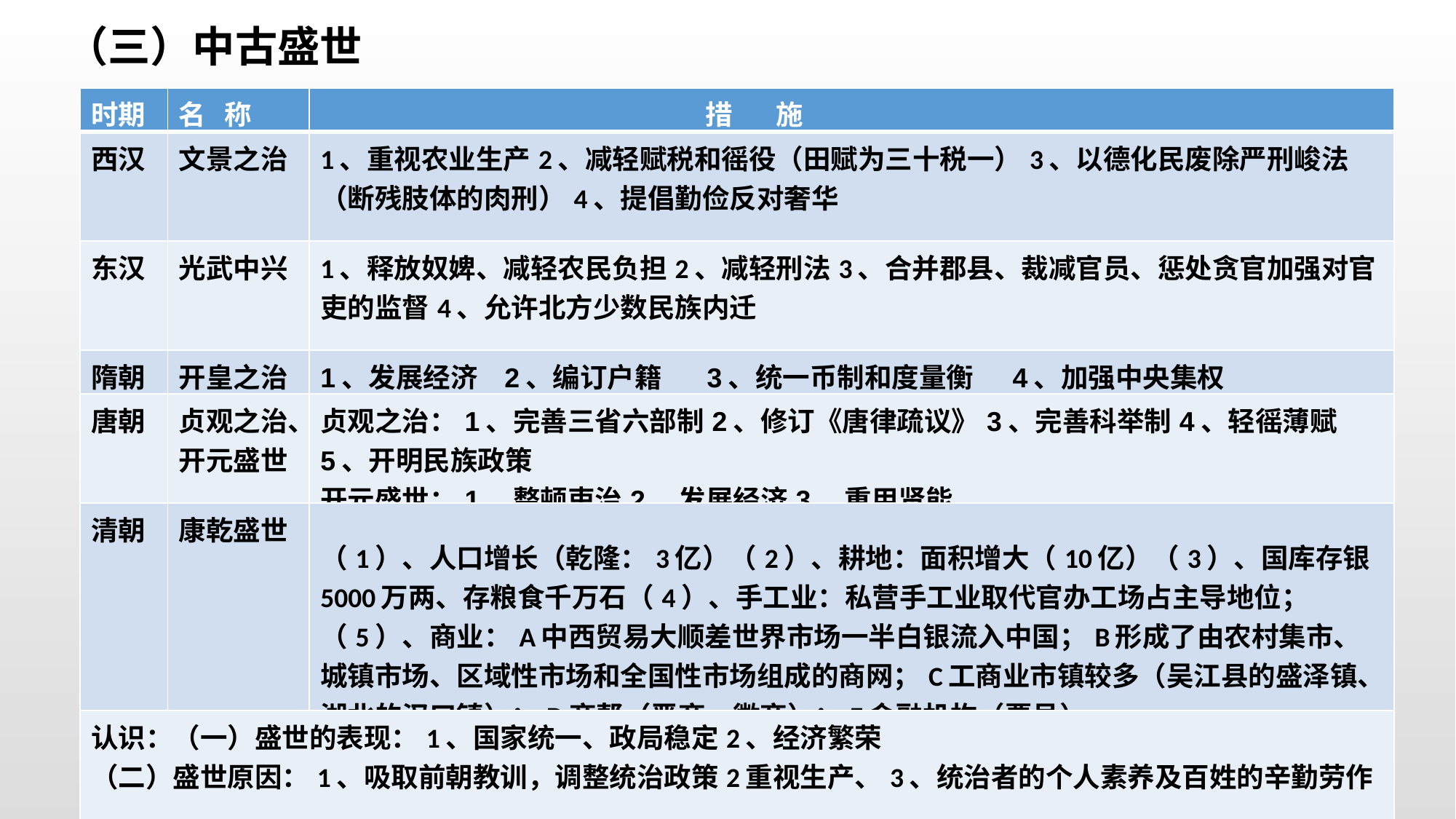

（三）中古盛世
| 时期 | 名 称 | 措 施 |
| --- | --- | --- |
| 西汉 | 文景之治 | 1、重视农业生产2、减轻赋税和徭役（田赋为三十税一）3、以德化民废除严刑峻法（断残肢体的肉刑）4、提倡勤俭反对奢华 |
| 东汉 | 光武中兴 | 1、释放奴婢、减轻农民负担2、减轻刑法3、合并郡县、裁减官员、惩处贪官加强对官吏的监督4、允许北方少数民族内迁 |
| 隋朝 | 开皇之治 | 1、发展经济 2、编订户籍 3、统一币制和度量衡 4、加强中央集权 |
| 唐朝 | 贞观之治、开元盛世 | 贞观之治：1、完善三省六部制2、修订《唐律疏议》3、完善科举制4、轻徭薄赋5、开明民族政策 开元盛世：1、整顿吏治2、发展经济3、重用贤能 |
| 清朝 | 康乾盛世 | （1）、人口增长（乾隆：3亿）（2）、耕地：面积增大（10亿）（3）、国库存银5000万两、存粮食千万石（4）、手工业：私营手工业取代官办工场占主导地位；（5）、商业：A中西贸易大顺差世界市场一半白银流入中国；B形成了由农村集市、城镇市场、区域性市场和全国性市场组成的商网；C工商业市镇较多（吴江县的盛泽镇、湖北的汉口镇）：D商帮（晋商、徽商）；E金融机构（票号） |
| 认识：（一）盛世的表现：1、国家统一、政局稳定2、经济繁荣 （二）盛世原因：1、吸取前朝教训，调整统治政策2重视生产、3、统治者的个人素养及百姓的辛勤劳作 |  |  |